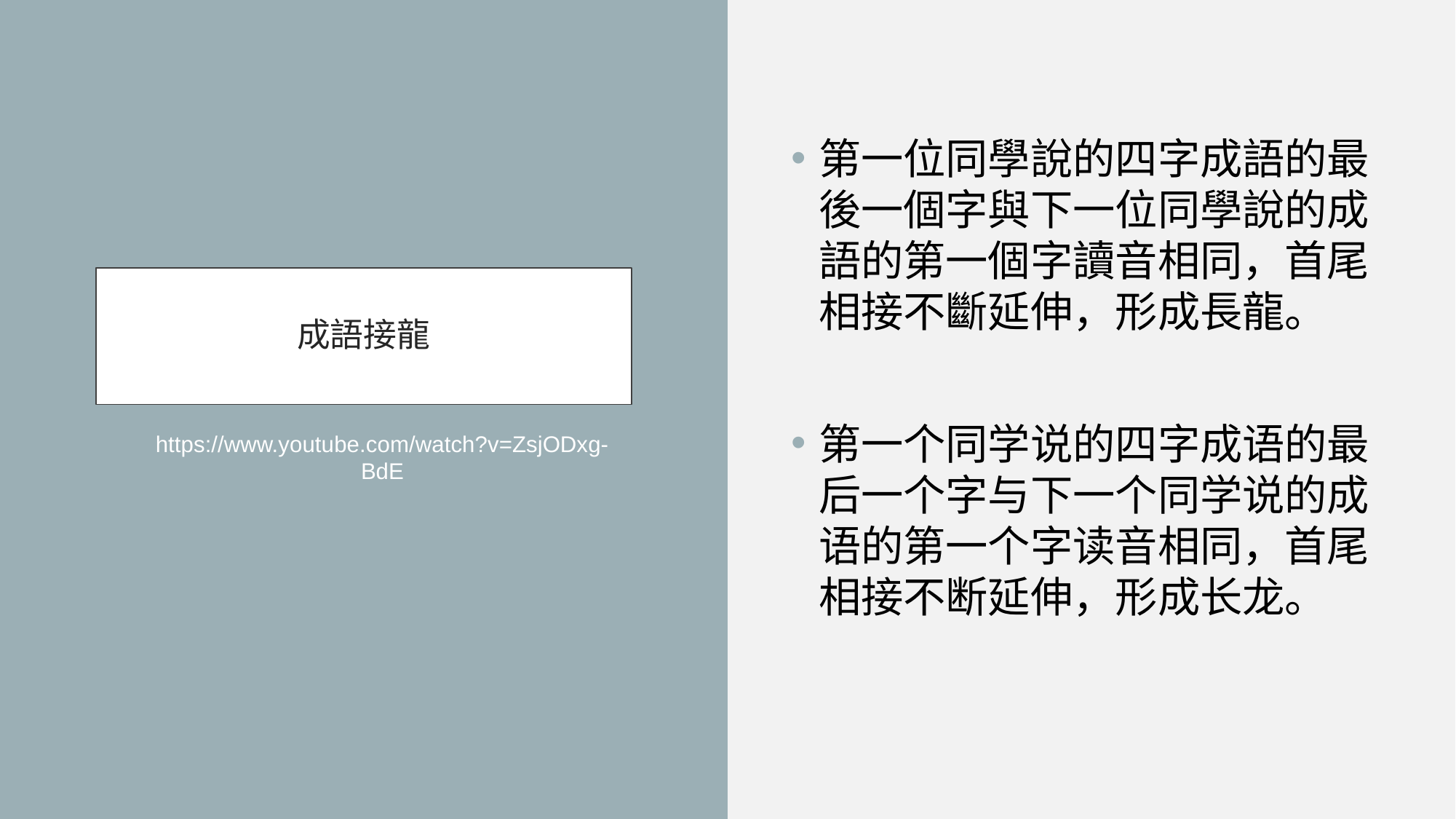

第一位同學說的四字成語的最後一個字與下一位同學說的成語的第一個字讀音相同，首尾相接不斷延伸，形成長龍。

第一个同学说的四字成语的最后一个字与下一个同学说的成语的第一个字读音相同，首尾相接不断延伸，形成长龙。
# 成語接龍
https://www.youtube.com/watch?v=ZsjODxg-BdE